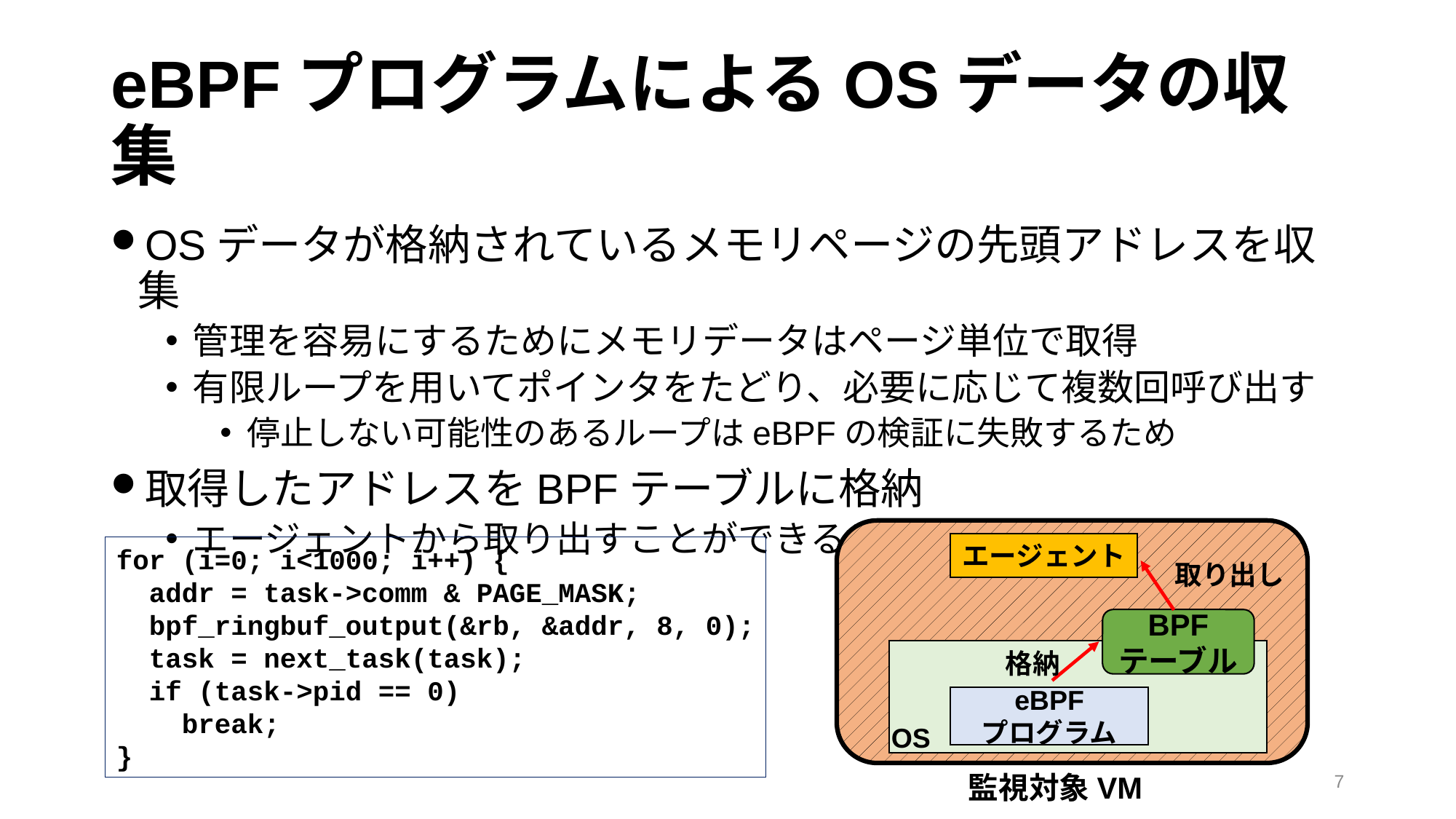

# eBPFプログラムによるOSデータの収集
OSデータが格納されているメモリページの先頭アドレスを収集
管理を容易にするためにメモリデータはページ単位で取得
有限ループを用いてポインタをたどり、必要に応じて複数回呼び出す
停止しない可能性のあるループはeBPFの検証に失敗するため
取得したアドレスをBPFテーブルに格納
エージェントから取り出すことができるリングバッファ

エージェント
取り出し
BPF
テーブル

格納
eBPF
プログラム
OS
監視対象VM
for (i=0; i<1000; i++) {
  addr = task->comm & PAGE_MASK;
  bpf_ringbuf_output(&rb, &addr, 8, 0);
  task = next_task(task);
  if (task->pid == 0)
    break;
}
7